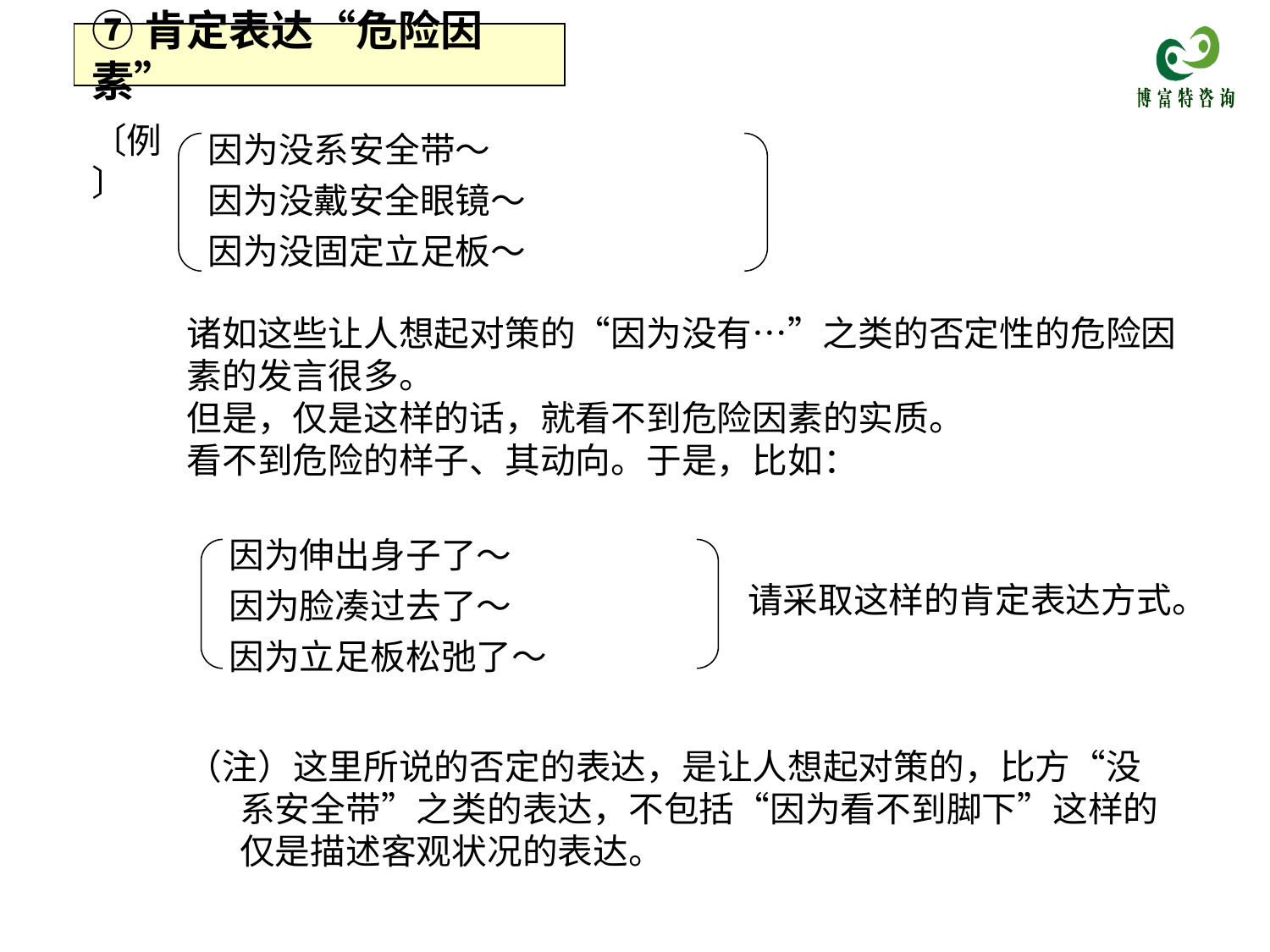

⑦肯定表达“危险因素”
因为没系安全带～
因为没戴安全眼镜～
因为没固定立足板～
〔例〕

诸如这些让人想起对策的“因为没有…”之类的否定性的危险因素的发言很多。
但是，仅是这样的话，就看不到危险因素的实质。
看不到危险的样子、其动向。于是，比如：
因为伸出身子了～
因为脸凑过去了～
因为立足板松弛了～

请采取这样的肯定表达方式。
（注）这里所说的否定的表达，是让人想起对策的，比方“没系安全带”之类的表达，不包括“因为看不到脚下”这样的仅是描述客观状况的表达。